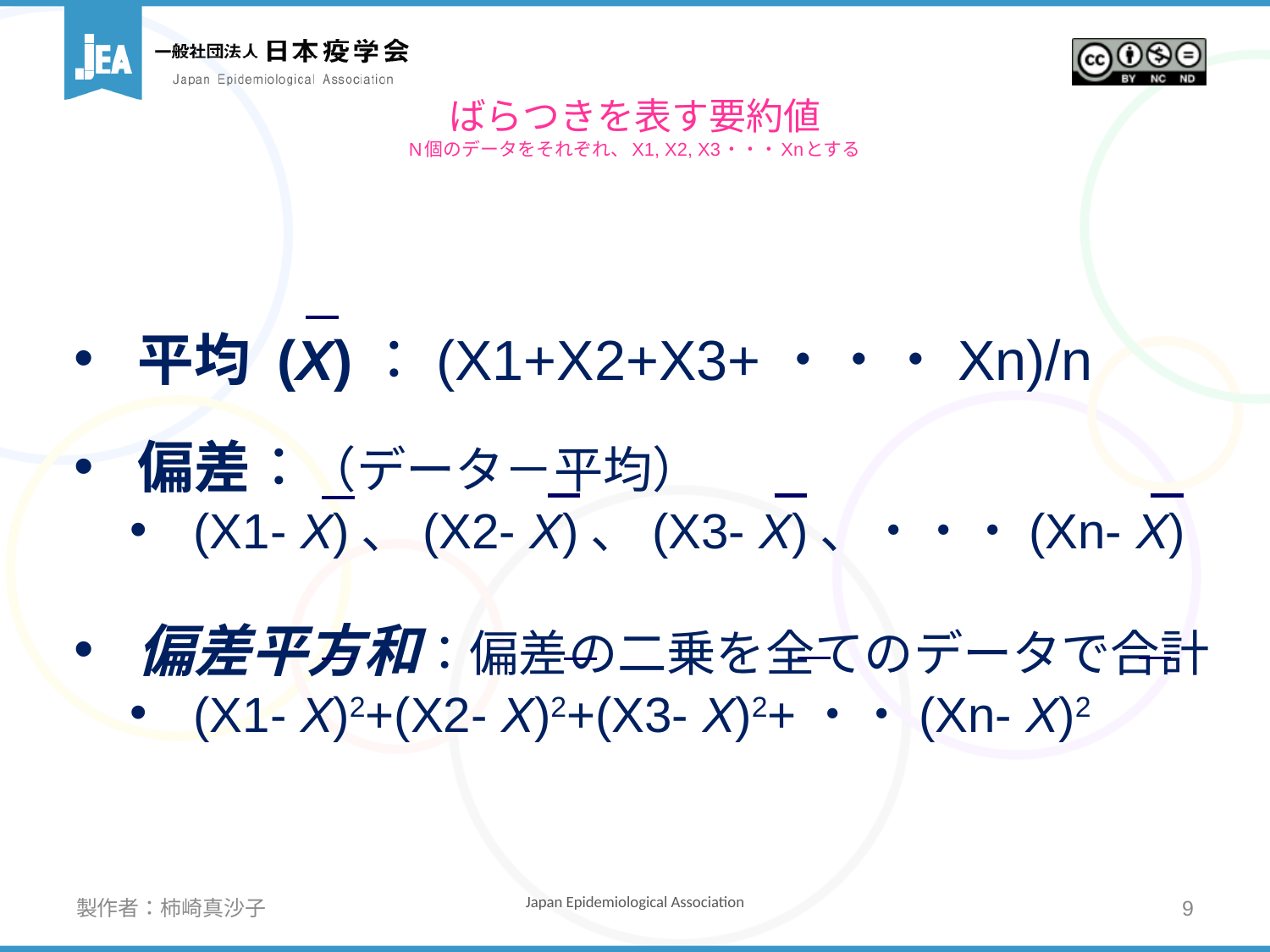

# ばらつきを表す要約値 N個のデータをそれぞれ、X1, X2, X3・・・Xnとする
平均 (X)：(X1+X2+X3+・・・Xn)/n

偏差：（データ－平均）
(X1- X)、(X2- X)、(X3- X)、・・・(Xn- X)

偏差平方和：偏差の二乗を全てのデータで合計
(X1- X)2+(X2- X)2+(X3- X)2+・・(Xn- X)2

製作者：柿崎真沙子
9